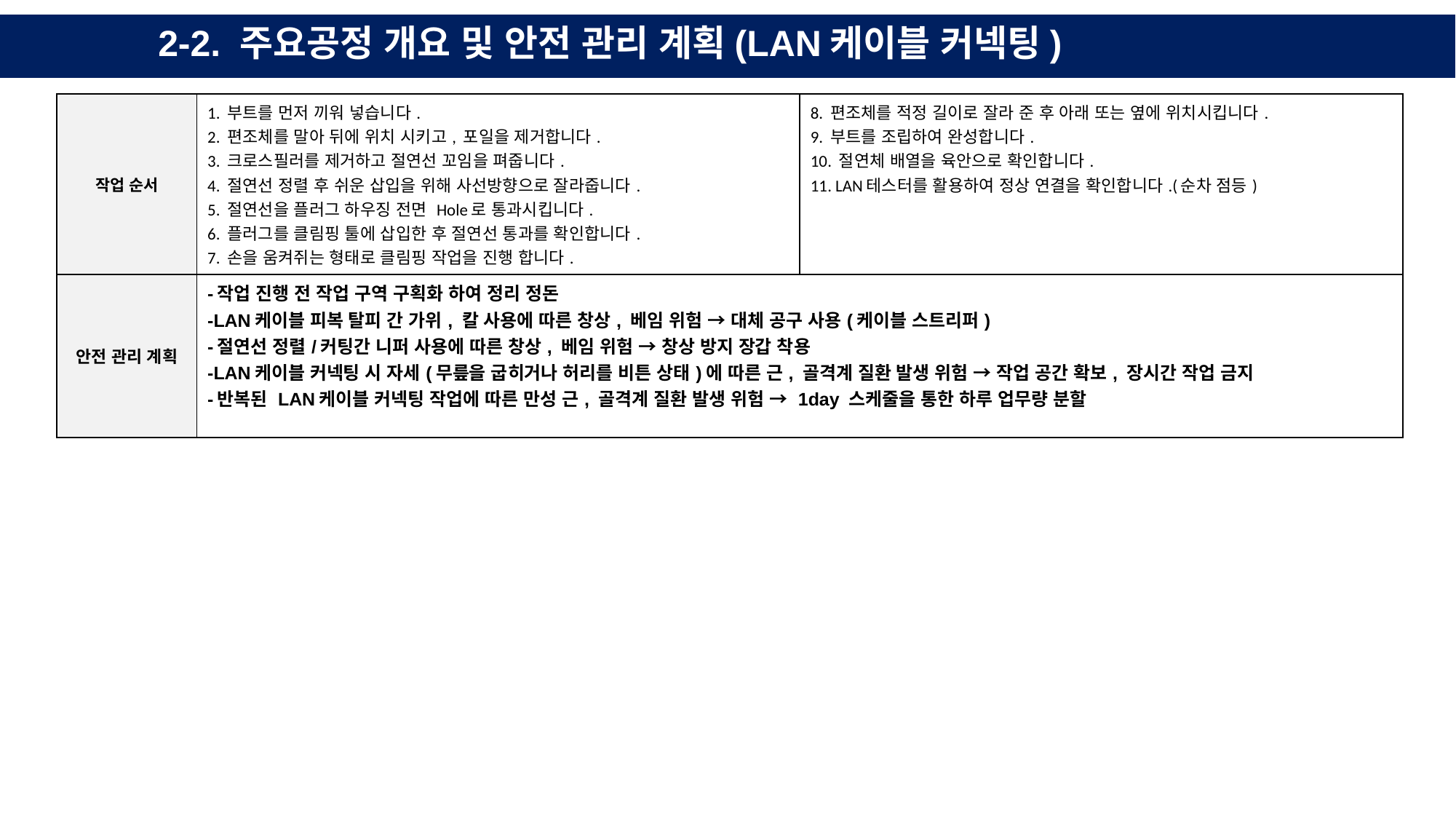

2-2. 주요공정 개요 및 안전 관리 계획(LAN케이블 커넥팅)
| 작업 순서 | 1. 부트를 먼저 끼워 넣습니다. 2. 편조체를 말아 뒤에 위치 시키고, 포일을 제거합니다. 3. 크로스필러를 제거하고 절연선 꼬임을 펴줍니다. 4. 절연선 정렬 후 쉬운 삽입을 위해 사선방향으로 잘라줍니다. 5. 절연선을 플러그 하우징 전면 Hole로 통과시킵니다. 6. 플러그를 클림핑 툴에 삽입한 후 절연선 통과를 확인합니다. 7. 손을 움켜쥐는 형태로 클림핑 작업을 진행 합니다. | 8. 편조체를 적정 길이로 잘라 준 후 아래 또는 옆에 위치시킵니다. 9. 부트를 조립하여 완성합니다. 10. 절연체 배열을 육안으로 확인합니다. 11. LAN테스터를 활용하여 정상 연결을 확인합니다.(순차 점등) |
| --- | --- | --- |
| 안전 관리 계획 | -작업 진행 전 작업 구역 구획화 하여 정리 정돈 -LAN케이블 피복 탈피 간 가위, 칼 사용에 따른 창상, 베임 위험 → 대체 공구 사용(케이블 스트리퍼) -절연선 정렬/커팅간 니퍼 사용에 따른 창상, 베임 위험 → 창상 방지 장갑 착용 -LAN케이블 커넥팅 시 자세(무릎을 굽히거나 허리를 비튼 상태)에 따른 근, 골격계 질환 발생 위험 → 작업 공간 확보, 장시간 작업 금지 -반복된 LAN케이블 커넥팅 작업에 따른 만성 근, 골격계 질환 발생 위험 → 1day 스케줄을 통한 하루 업무량 분할 |  |